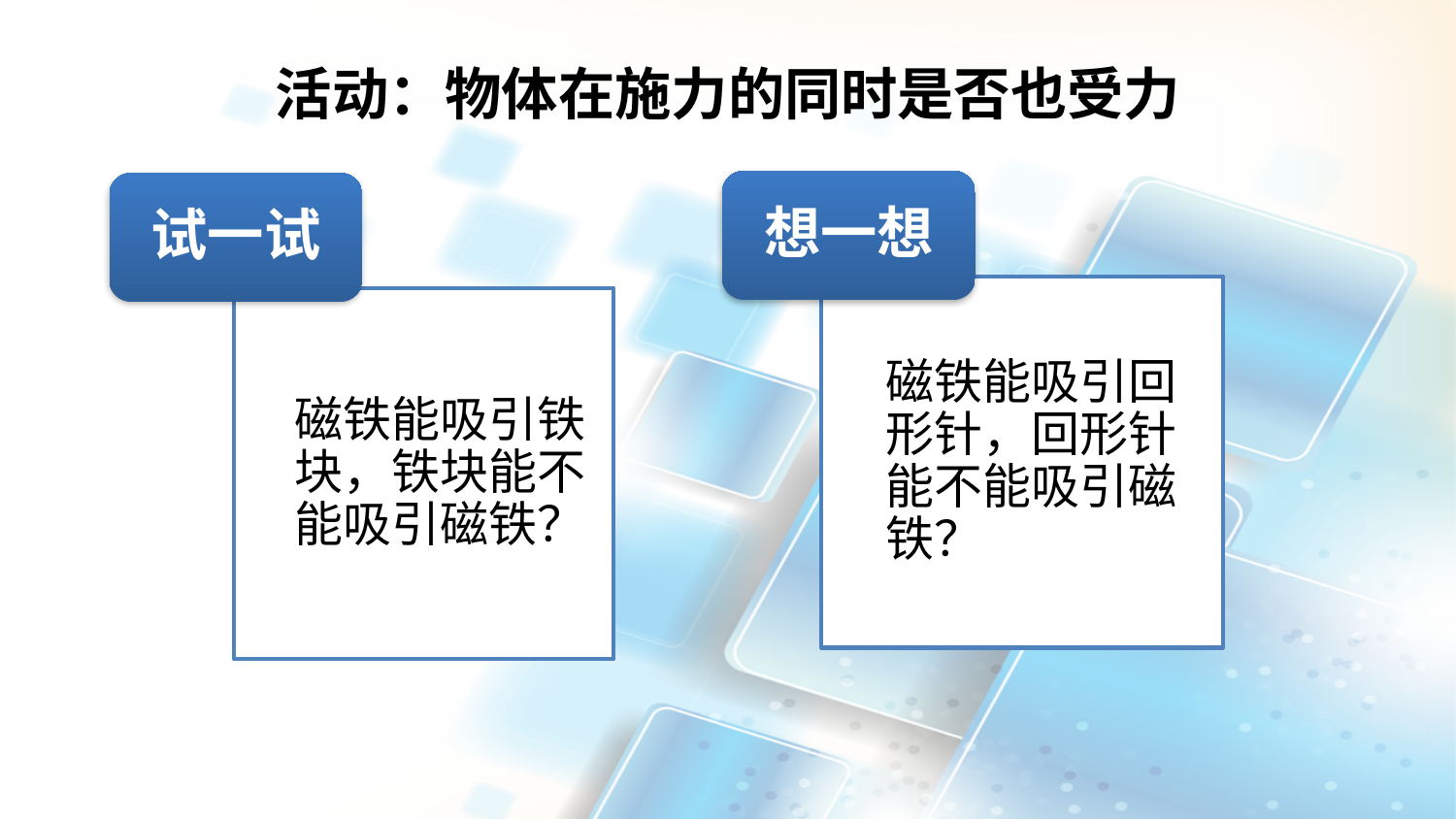

# 活动：物体在施力的同时是否也受力
磁铁能吸引铁块，铁块能不能吸引磁铁？
试一试
磁铁能吸引回形针，回形针能不能吸引磁铁？
想一想